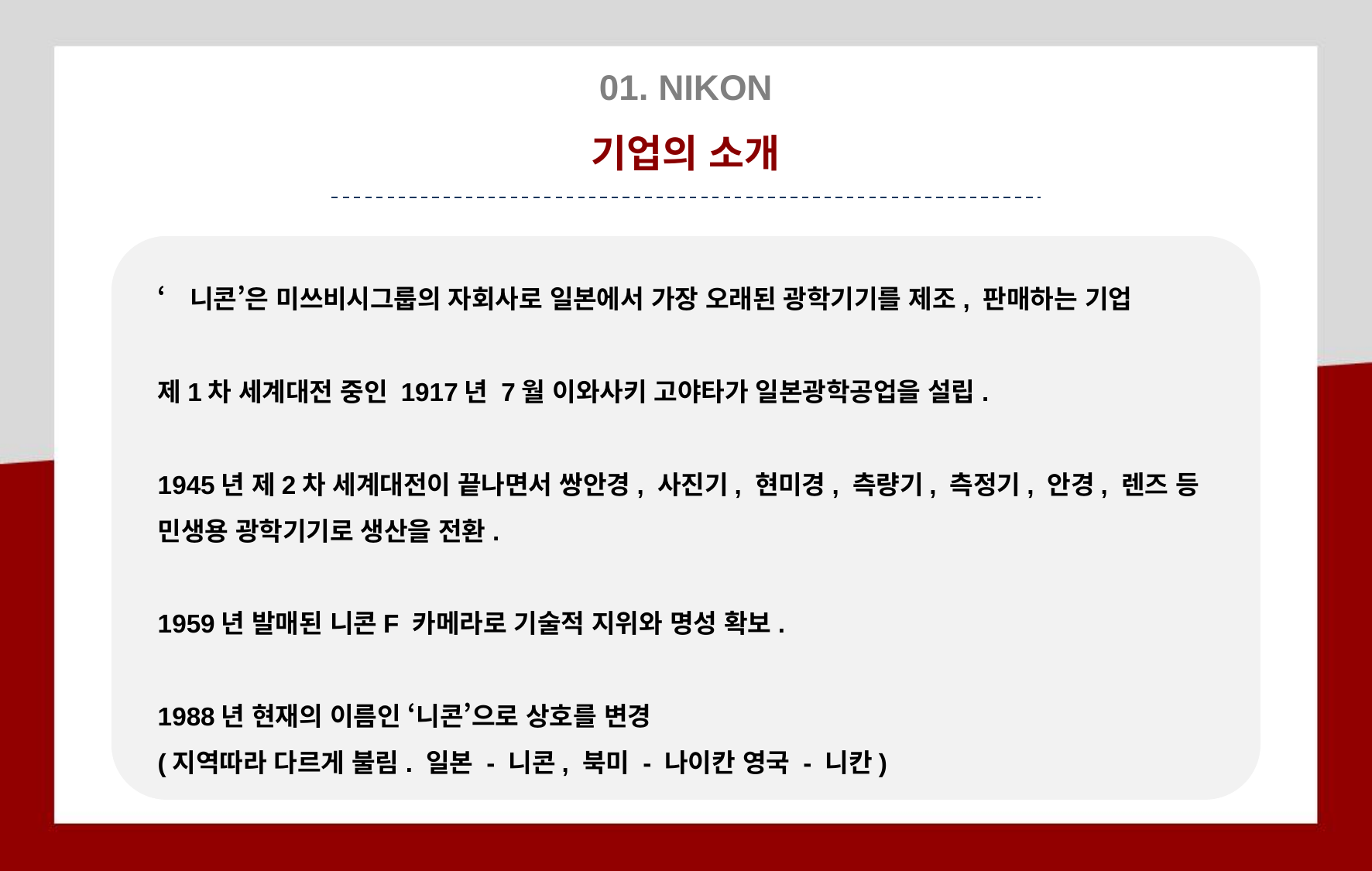

01. NIKON
기업의 소개

‘니콘’은 미쓰비시그룹의 자회사로 일본에서 가장 오래된 광학기기를 제조, 판매하는 기업

제1차 세계대전 중인 1917년 7월 이와사키 고야타가 일본광학공업을 설립.

1945년 제2차 세계대전이 끝나면서 쌍안경, 사진기, 현미경, 측량기, 측정기, 안경, 렌즈 등 민생용 광학기기로 생산을 전환.

1959년 발매된 니콘F 카메라로 기술적 지위와 명성 확보.

1988년 현재의 이름인 ‘니콘’으로 상호를 변경
(지역따라 다르게 불림. 일본 - 니콘, 북미 - 나이칸 영국 - 니칸)